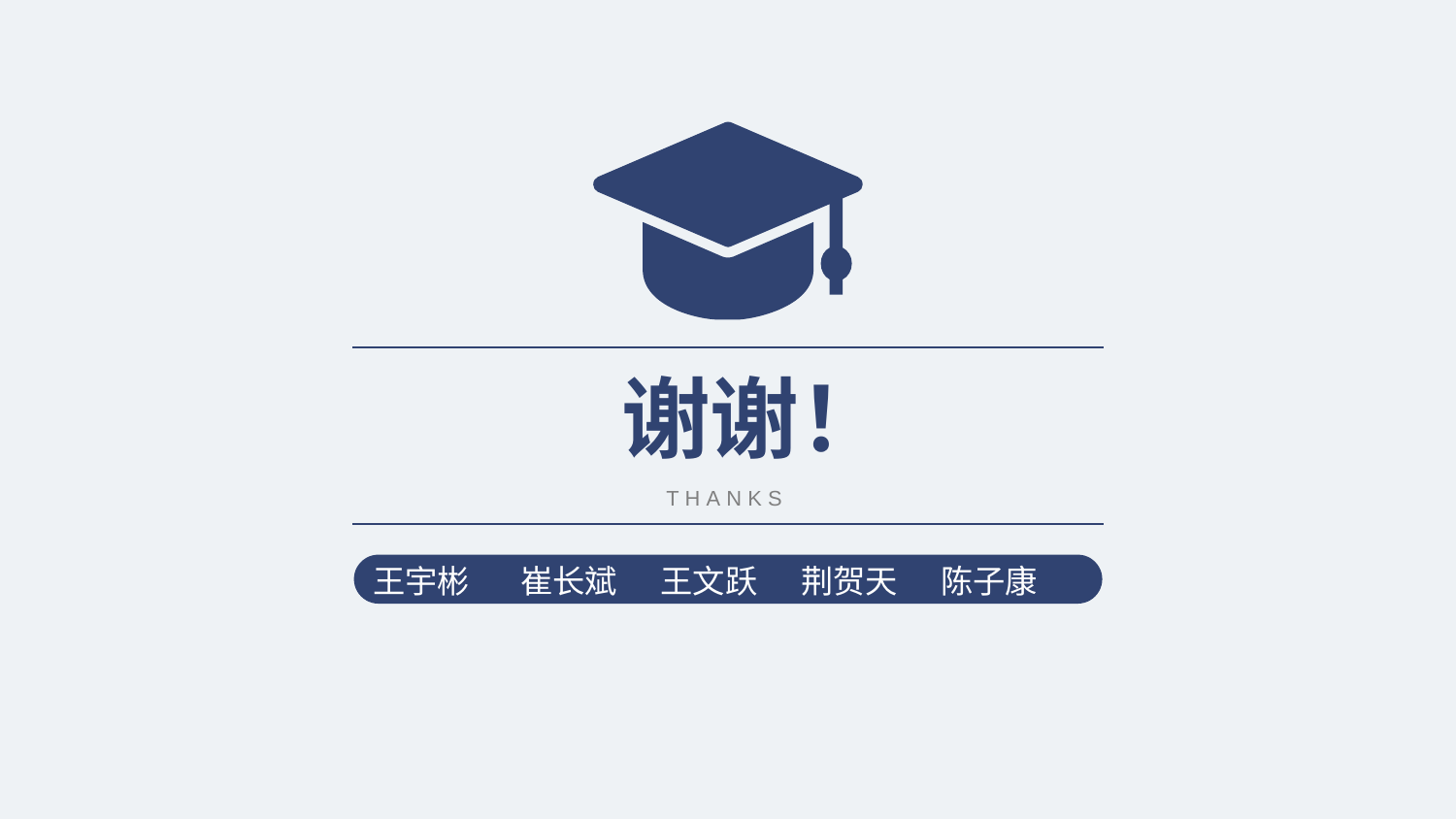

谢谢！
THANKS
王宇彬       崔长斌      王文跃      荆贺天      陈子康